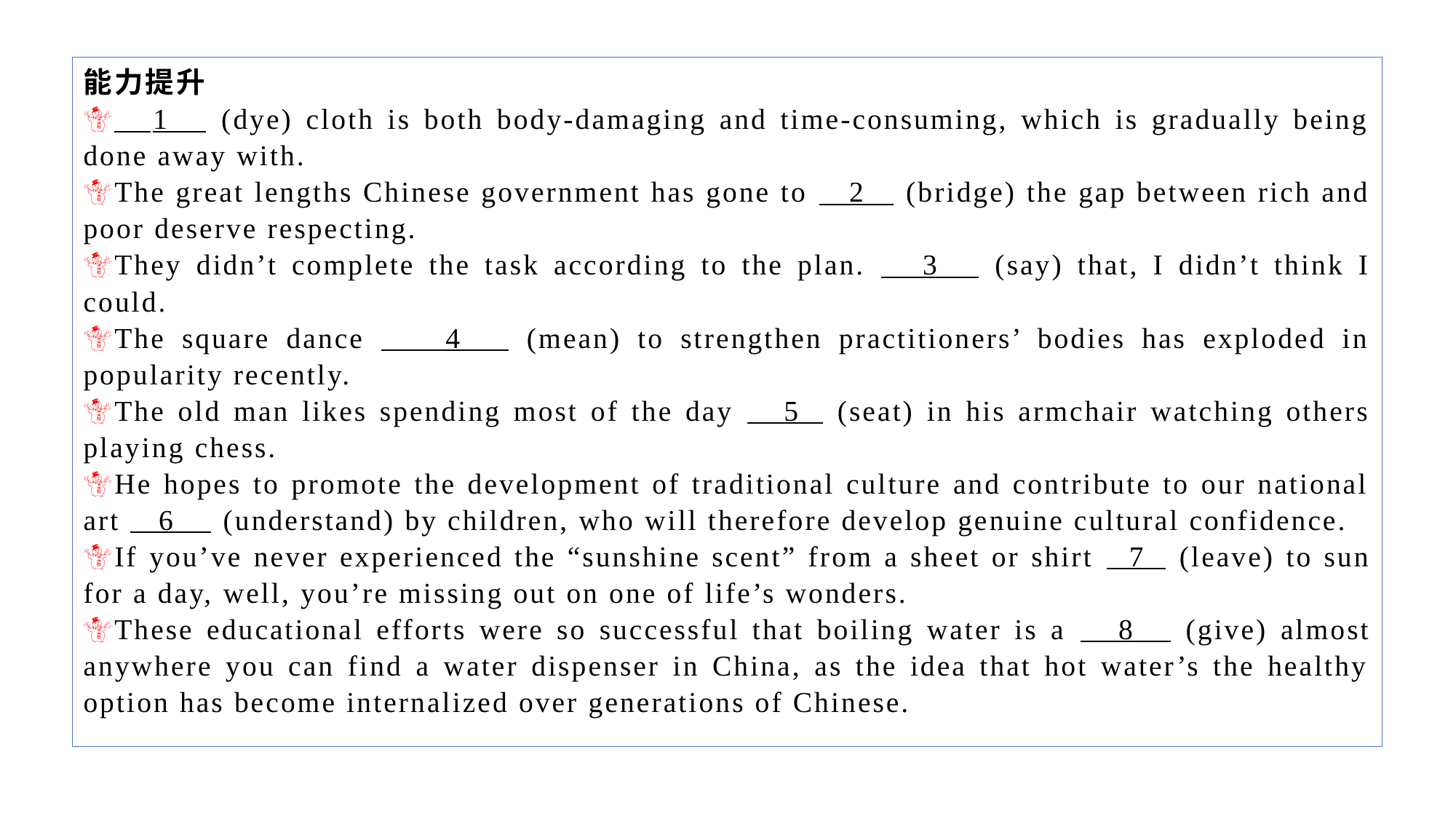

能力提升
☃   1    (dye) cloth is both body-damaging and time-consuming, which is gradually being done away with.
☃The great lengths Chinese government has gone to    2    (bridge) the gap between rich and poor deserve respecting.
☃They didn’t complete the task according to the plan.    3    (say) that, I didn’t think I could.
☃The square dance     4    (mean) to strengthen practitioners’ bodies has exploded in popularity recently.
☃The old man likes spending most of the day    5   (seat) in his armchair watching others playing chess.
☃He hopes to promote the development of traditional culture and contribute to our national art    6     (understand) by children, who will therefore develop genuine cultural confidence.
☃If you’ve never experienced the “sunshine scent” from a sheet or shirt   7   (leave) to sun for a day, well, you’re missing out on one of life’s wonders.
☃These educational efforts were so successful that boiling water is a    8    (give) almost anywhere you can find a water dispenser in China, as the idea that hot water’s the healthy option has become internalized over generations of Chinese.